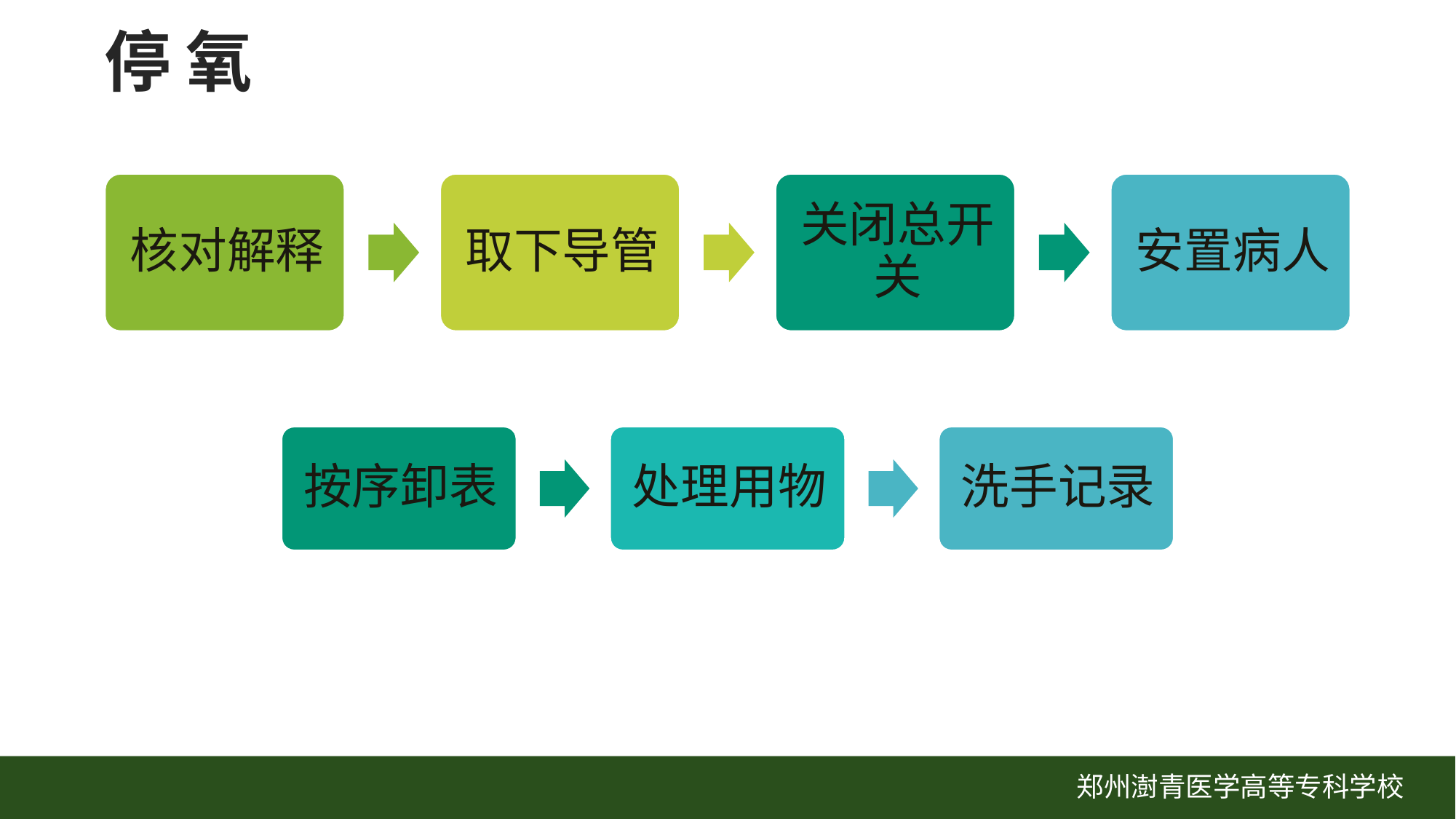

停 氧
核对解释

取下导管

关闭总开关

安置病人
按序卸表

处理用物

洗手记录
郑州澍青医学高等专科学校